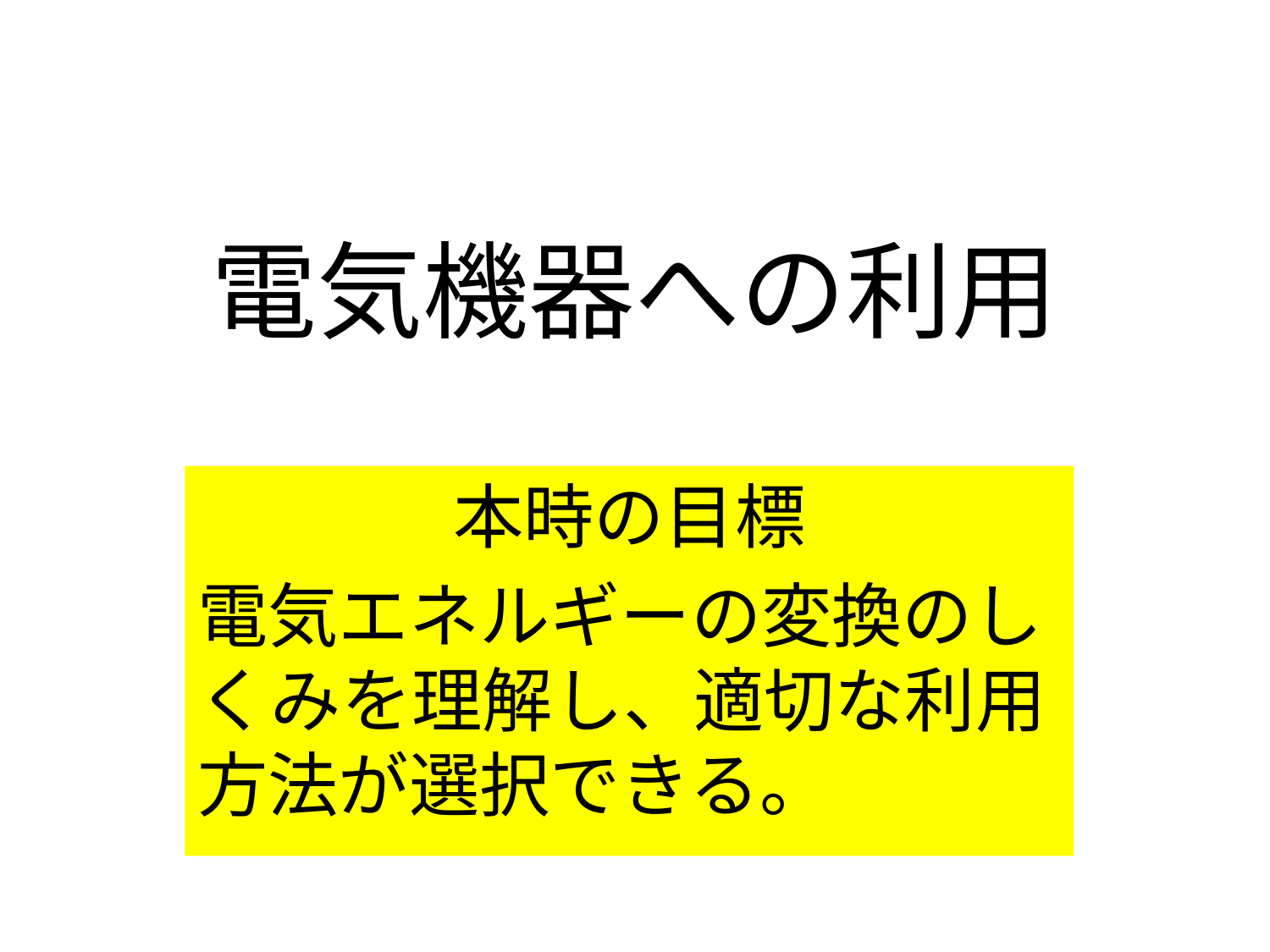

# 電気機器への利用
本時の目標
電気エネルギーの変換のしくみを理解し、適切な利用方法が選択できる。